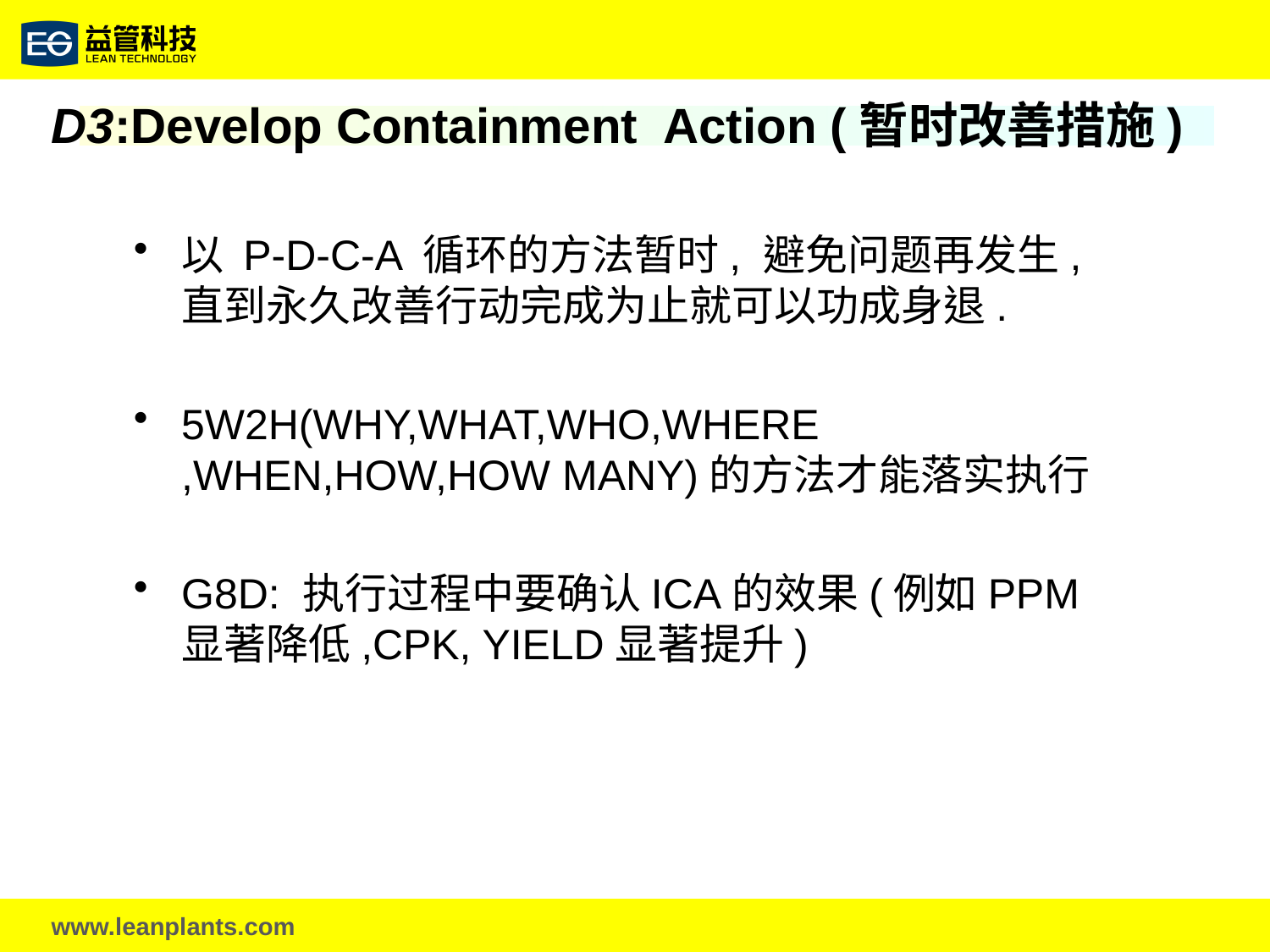

# D3:Develop Containment  Action (暂时改善措施)
以 P-D-C-A 循环的方法暂时, 避免问题再发生,直到永久改善行动完成为止就可以功成身退.

5W2H(WHY,WHAT,WHO,WHERE
,WHEN,HOW,HOW MANY)的方法才能落实执行

G8D: 执行过程中要确认ICA的效果(例如PPM显著降低,CPK, YIELD显著提升)
43